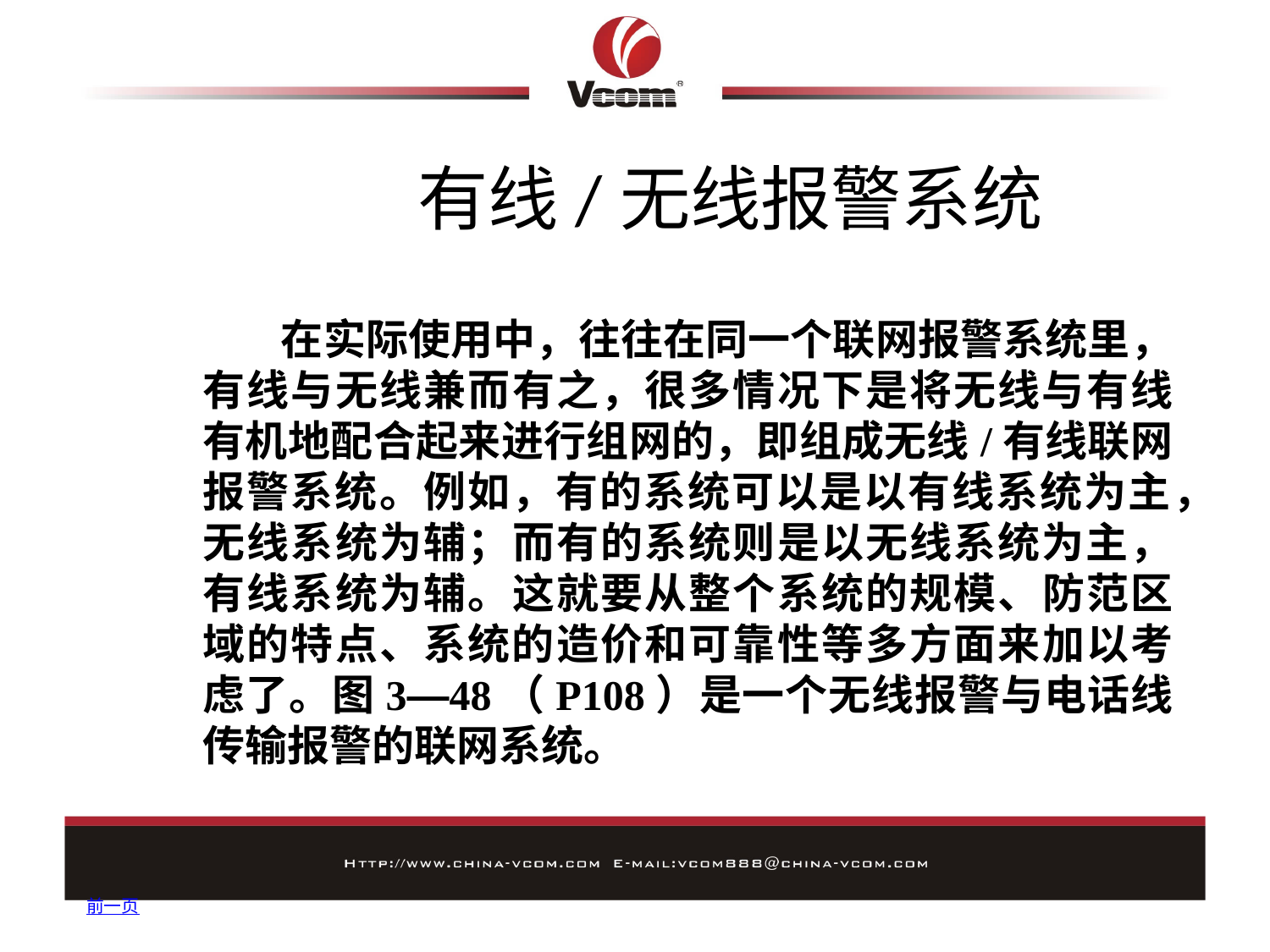

有线/无线报警系统
       在实际使用中，往往在同一个联网报警系统里，有线与无线兼而有之，很多情况下是将无线与有线有机地配合起来进行组网的，即组成无线/有线联网报警系统。例如，有的系统可以是以有线系统为主，无线系统为辅；而有的系统则是以无线系统为主，有线系统为辅。这就要从整个系统的规模、防范区域的特点、系统的造价和可靠性等多方面来加以考虑了。图3—48（P108）是一个无线报警与电话线传输报警的联网系统。
前一页